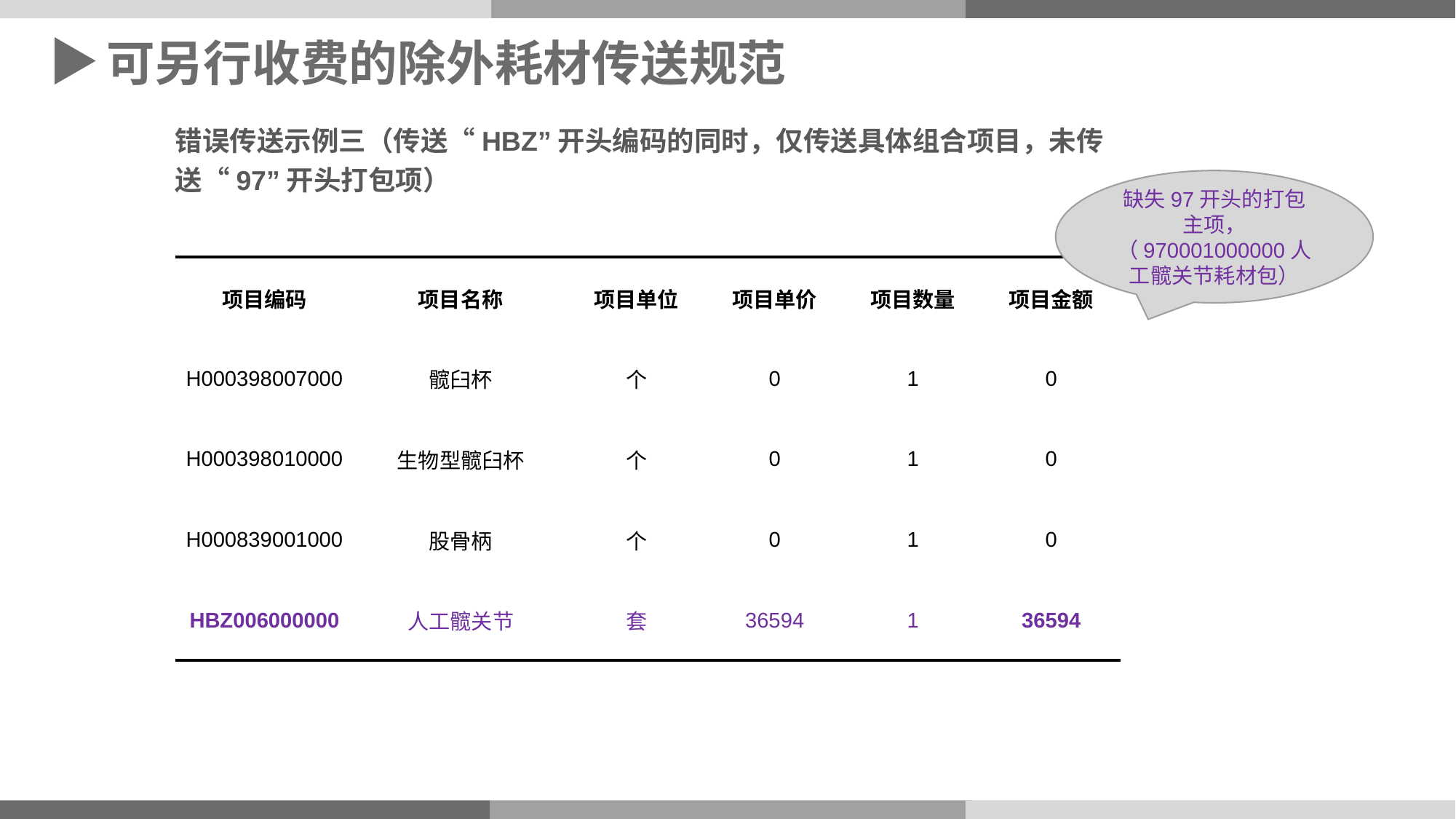

可另行收费的除外耗材传送规范

错误传送示例三（传送“HBZ”开头编码的同时，仅传送具体组合项目，未传送“97”开头打包项）
缺失97开头的打包主项，（970001000000人工髋关节耗材包）
| 项目编码 | 项目名称 | 项目单位 | 项目单价 | 项目数量 | 项目金额 |
| --- | --- | --- | --- | --- | --- |
| H000398007000 | 髋臼杯 | 个 | 0 | 1 | 0 |
| H000398010000 | 生物型髋臼杯 | 个 | 0 | 1 | 0 |
| H000839001000 | 股骨柄 | 个 | 0 | 1 | 0 |
| HBZ006000000 | 人工髋关节 | 套 | 36594 | 1 | 36594 |